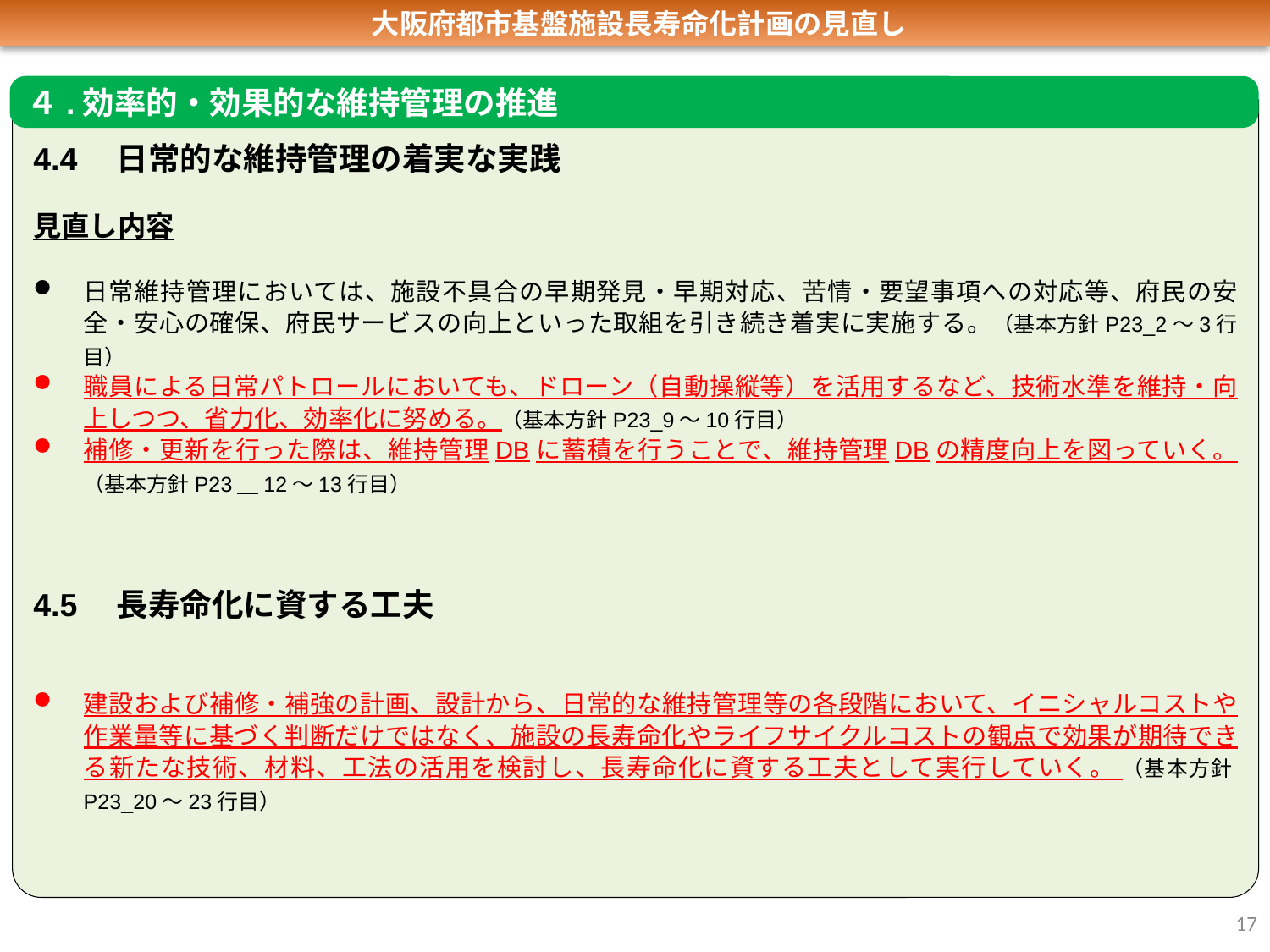

大阪府都市基盤施設長寿命化計画の見直し
４.効率的・効果的な維持管理の推進

4.4　日常的な維持管理の着実な実践

見直し内容

日常維持管理においては、施設不具合の早期発見・早期対応、苦情・要望事項への対応等、府民の安全・安心の確保、府民サービスの向上といった取組を引き続き着実に実施する。（基本方針P23_2～3行目）
職員による日常パトロールにおいても、ドローン（自動操縦等）を活用するなど、技術水準を維持・向上しつつ、省力化、効率化に努める。（基本方針P23_9～10行目）
補修・更新を行った際は、維持管理DBに蓄積を行うことで、維持管理DBの精度向上を図っていく。（基本方針P23＿12～13行目）

4.5　長寿命化に資する工夫

建設および補修・補強の計画、設計から、日常的な維持管理等の各段階において、イニシャルコストや作業量等に基づく判断だけではなく、施設の長寿命化やライフサイクルコストの観点で効果が期待できる新たな技術、材料、工法の活用を検討し、長寿命化に資する工夫として実行していく。 （基本方針P23_20～23行目）

17